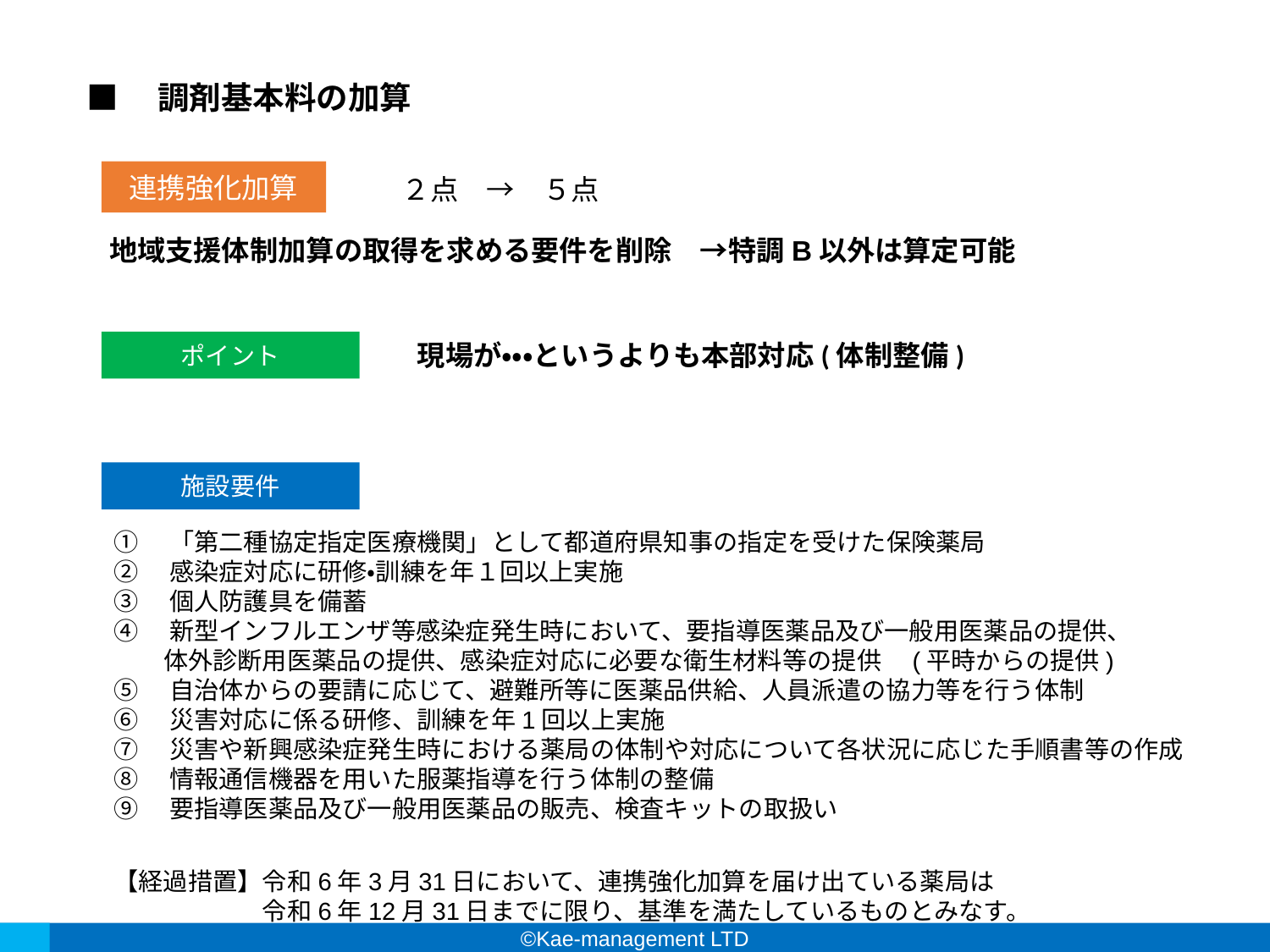

■　調剤基本料の加算
連携強化加算
　２点　→　５点
地域支援体制加算の取得を求める要件を削除　→特調B以外は算定可能
ポイント
現場が・・・というよりも本部対応(体制整備)
施設要件
①　「第二種協定指定医療機関」として都道府県知事の指定を受けた保険薬局
②　感染症対応に研修・訓練を年１回以上実施
③　個人防護具を備蓄
④　新型インフルエンザ等感染症発生時において、要指導医薬品及び一般用医薬品の提供、
　　体外診断用医薬品の提供、感染症対応に必要な衛生材料等の提供　(平時からの提供)
⑤　自治体からの要請に応じて、避難所等に医薬品供給、人員派遣の協力等を行う体制
⑥　災害対応に係る研修、訓練を年1回以上実施
⑦　災害や新興感染症発生時における薬局の体制や対応について各状況に応じた手順書等の作成
⑧　情報通信機器を用いた服薬指導を行う体制の整備
⑨　要指導医薬品及び一般用医薬品の販売、検査キットの取扱い
【経過措置】令和6年3月31日において、連携強化加算を届け出ている薬局は
　　　　　　令和6年12月31日までに限り、基準を満たしているものとみなす。